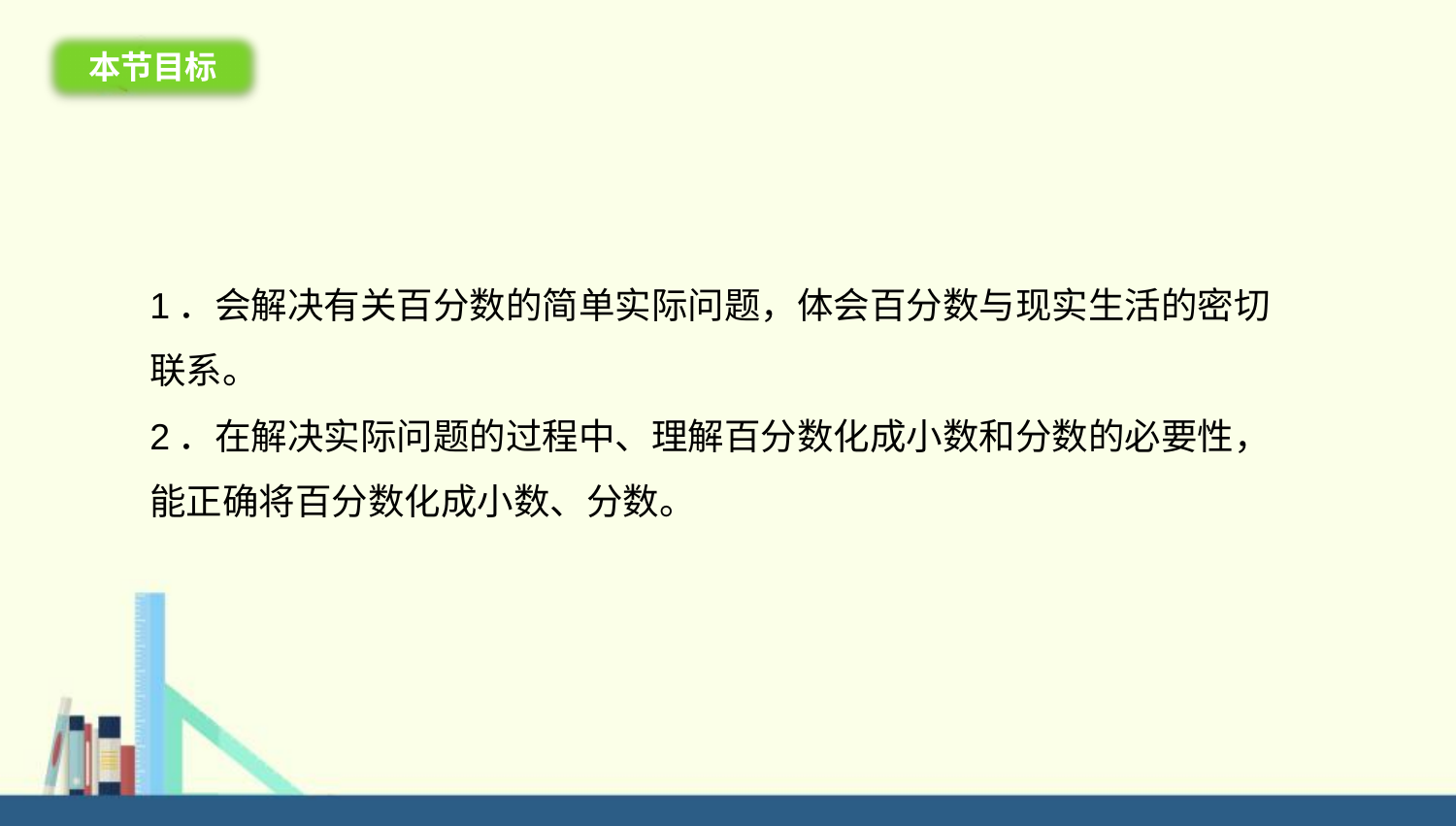

本节目标
1．会解决有关百分数的简单实际问题，体会百分数与现实生活的密切联系。
2．在解决实际问题的过程中、理解百分数化成小数和分数的必要性，能正确将百分数化成小数、分数。